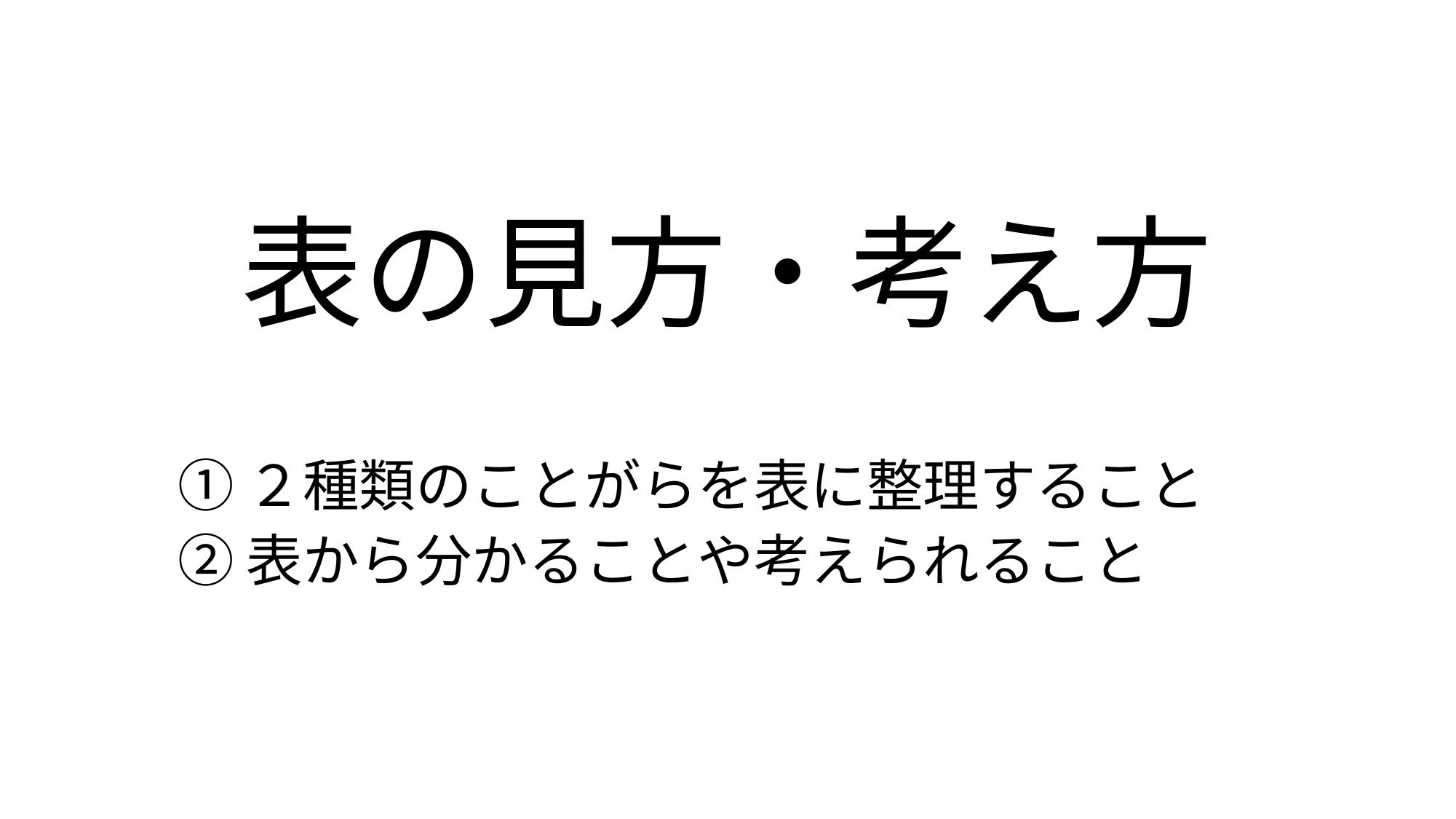

# 表の見方・考え方
①２種類のことがらを表に整理すること
②表から分かることや考えられること